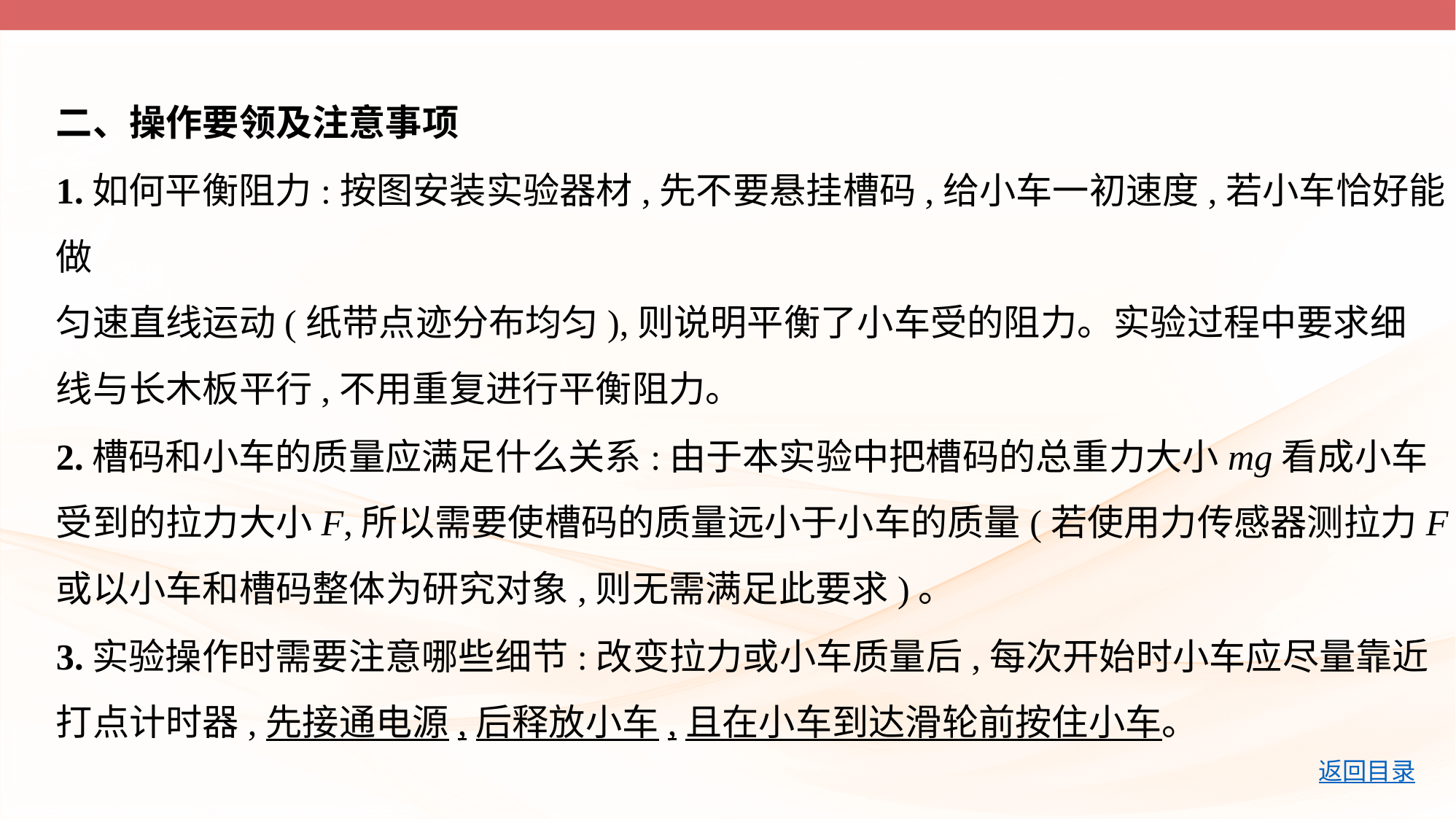

二、操作要领及注意事项
1.如何平衡阻力:按图安装实验器材,先不要悬挂槽码,给小车一初速度,若小车恰好能做
匀速直线运动(纸带点迹分布均匀),则说明平衡了小车受的阻力。实验过程中要求细
线与长木板平行,不用重复进行平衡阻力。
2.槽码和小车的质量应满足什么关系:由于本实验中把槽码的总重力大小mg看成小车
受到的拉力大小F,所以需要使槽码的质量远小于小车的质量(若使用力传感器测拉力F
或以小车和槽码整体为研究对象,则无需满足此要求)。
3.实验操作时需要注意哪些细节:改变拉力或小车质量后,每次开始时小车应尽量靠近
打点计时器,先接通电源,后释放小车,且在小车到达滑轮前按住小车。